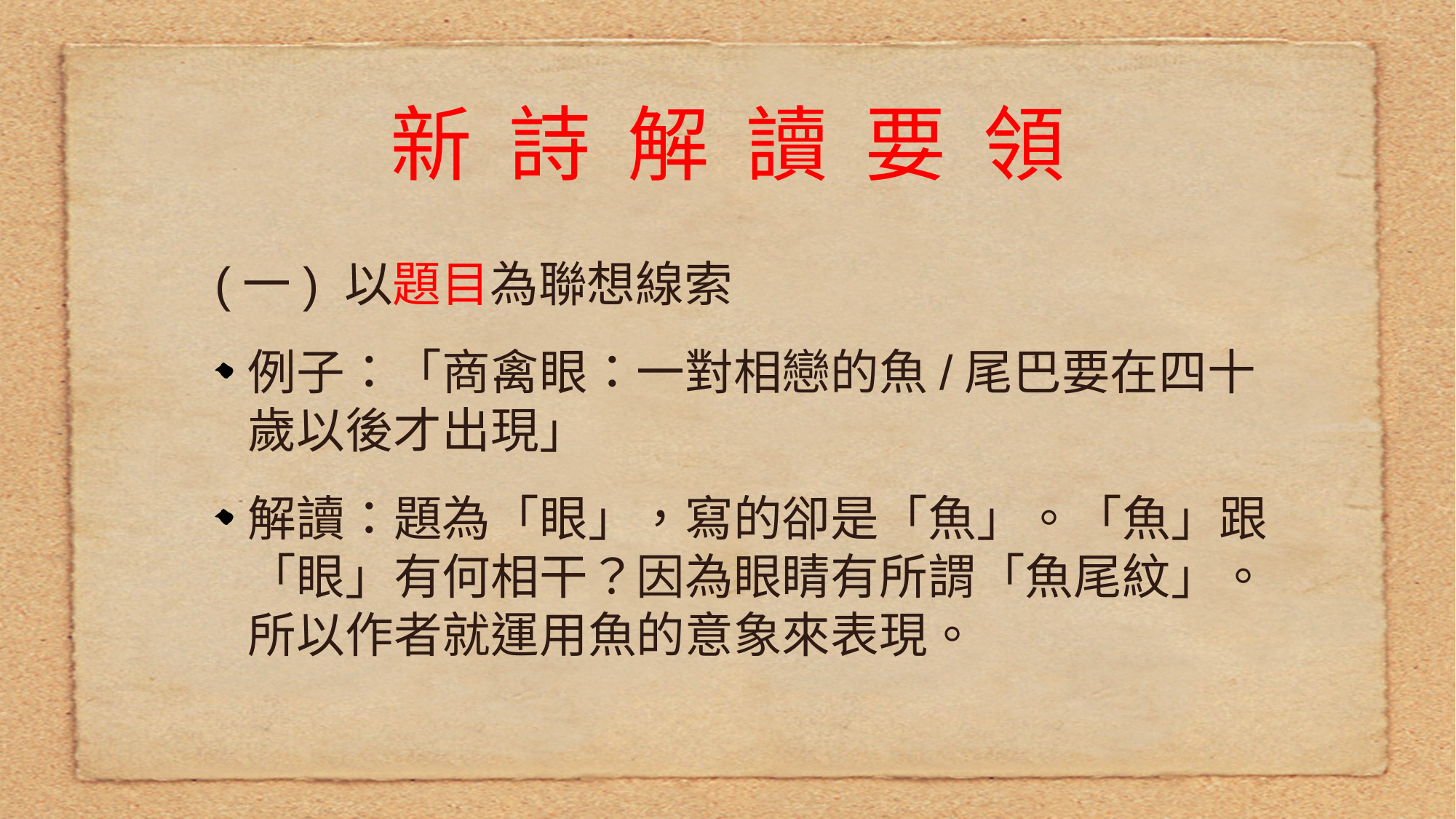

# 新  詩  解  讀  要  領
(一) 以題目為聯想線索
例子：「商禽眼：一對相戀的魚/尾巴要在四十歲以後才出現」
解讀：題為「眼」，寫的卻是「魚」。「魚」跟「眼」有何相干？因為眼睛有所謂「魚尾紋」。所以作者就運用魚的意象來表現。